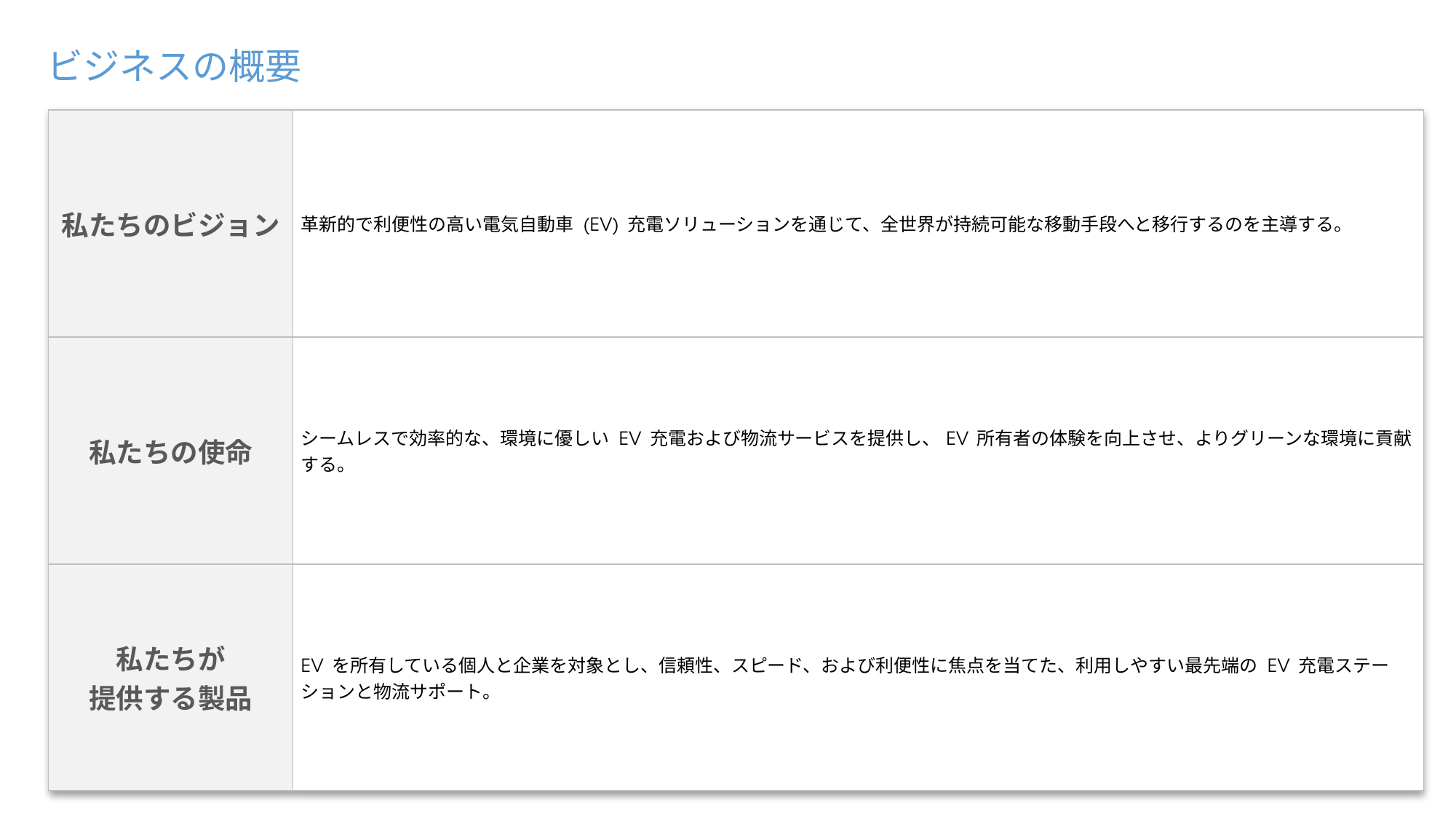

NO
NO
NO
NO
NO
NO
NO
NO
NO
NO
NO
NO
NO
NO
NO
NO
NO
NO
NO
NO
NO
NO
NO
NO
NO
NO
NO
NO
NO
NO
NO
NO
NO
NO
NO
NO
NO
NO
NO
NO
NO
NO
NO
NO
NO
NO
NO
NO
NO
NO
NO
NO
NO
NO
NO
NO
NO
NO
NO
NO
NO
NO
NO
NO
NO
NO
NO
NO
NO
NO
NO
NO
NO
NO
NO
NO
NO
NO
NO
NO
NO
NO
NO
NO
NO
NO
NO
NO
NO
NO
NO
NO
NO
NO
NO
NO
NO
NO
NO
NO
NO
NO
NO
NO
NO
NO
NO
NO
NO
NO
NO
NO
NO
NO
UNKNOWN
NO
YES
UNKNOWN
NO
YES
NO
YES
UNKNOWN
NO
NO
NO
NO
NO
NO
NO
NO
NO
NO
NO
NO
NO
NO
NO
NO
NO
NO
NO
NO
NO
NO
NO
NO
NO
NO
NO
NO
NO
NO
NO
NO
NO
NO
NO
NO
NO
NO
NO
NO
NO
NO
NO
NO
NO
NO
NO
NO
NO
NO
NO
NO
NO
NO
NO
NO
NO
NO
NO
NO
NO
NO
NO
NO
NO
NO
NO
NO
NO
NO
NO
NO
NO
NO
NO
NO
UNKNOWN
NO
YES
UNKNOWN
NO
YES
NO
YES
UNKNOWN
NO
NO
NO
NO
NO
NO
NO
NO
NO
NO
NO
NO
NO
NO
NO
NO
NO
NO
NO
NO
NO
NO
NO
NO
NO
NO
NO
NO
NO
NO
NO
NO
NO
NO
NO
NO
NO
NO
NO
NO
NO
NO
NO
NO
NO
NO
NO
NO
NO
NO
NO
NO
UNKNOWN
NO
YES
UNKNOWN
NO
YES
NO
YES
UNKNOWN
NO
NO
NO
NO
NO
NO
NO
NO
NO
NO
NO
NO
NO
NO
NO
NO
NO
NO
NO
NO
NO
NO
NO
NO
NO
NO
NO
NO
NO
NO
NO
NO
NO
NO
NO
NO
NO
NO
NO
NO
NO
NO
NO
NO
NO
NO
NO
NO
NO
NO
NO
NO
NO
NO
NO
NO
NO
NO
NO
NO
NO
NO
NO
NO
NO
NO
NO
NO
NO
NO
NO
NO
NO
NO
NO
NO
NO
NO
NO
NO
NO
NO
NO
NO
NO
NO
NO
NO
NO
NO
NO
NO
NO
NO
NO
NO
NO
NO
NO
NO
NO
NO
NO
NO
NO
NO
NO
NO
NO
NO
NO
NO
NO
NO
NO
NO
NO
NO
NO
NO
NO
NO
NO
NO
NO
NO
NO
NO
NO
NO
NO
NO
NO
NO
NO
NO
NO
NO
NO
NO
NO
NO
NO
NO
NO
NO
NO
NO
NO
NO
NO
NO
NO
NO
NO
NO
NO
NO
NO
NO
NO
NO
NO
NO
NO
NO
UNKNOWN
UNKNOWN
UNKNOWN
UNKNOWN
NO
YES
UNKNOWN
NO
YES
NO
YES
UNKNOWN
NO
NO
NO
NO
NO
NO
NO
NO
NO
NO
NO
NO
NO
NO
NO
NO
NO
NO
NO
NO
NO
NO
NO
NO
NO
NO
NO
NO
NO
NO
NO
NO
NO
NO
NO
NO
NO
NO
NO
NO
NO
NO
NO
NO
NO
NO
NO
NO
NO
NO
NO
NO
NO
NO
NO
NO
NO
NO
NO
NO
NO
NO
NO
NO
NO
NO
NO
NO
NO
NO
NO
NO
NO
NO
NO
NO
NO
NO
NO
NO
NO
NO
NO
NO
NO
NO
NO
NO
UNKNOWN
NO
YES
UNKNOWN
NO
YES
NO
YES
UNKNOWN
NO
NO
NO
NO
NO
NO
NO
NO
NO
NO
NO
NO
NO
NO
NO
NO
NO
NO
NO
NO
NO
NO
NO
NO
NO
NO
NO
NO
NO
NO
NO
NO
NO
NO
NO
NO
NO
NO
NO
NO
NO
NO
NO
NO
NO
NO
NO
NO
NO
NO
NO
NO
NO
NO
NO
NO
NO
NO
NO
NO
NO
NO
NO
NO
NO
NO
NO
NO
NO
NO
NO
NO
NO
NO
NO
NO
NO
NO
NO
NO
NO
NO
NO
NO
NO
NO
NO
NO
NO
NO
NO
NO
NO
NO
NO
NO
NO
NO
NO
NO
NO
NO
NO
NO
NO
NO
NO
NO
NO
NO
NO
NO
NO
NO
NO
NO
NO
NO
NO
NO
NO
NO
NO
NO
NO
NO
NO
NO
NO
NO
NO
NO
NO
NO
NO
NO
NO
NO
NO
NO
NO
NO
UNKNOWN
UNKNOWN
UNKNOWN
NO
YES
UNKNOWN
NO
YES
NO
YES
UNKNOWN
NO
NO
NO
NO
NO
NO
NO
NO
NO
NO
NO
NO
NO
NO
NO
NO
NO
NO
NO
NO
NO
NO
NO
NO
NO
NO
NO
NO
NO
NO
NO
NO
NO
NO
NO
NO
NO
NO
NO
NO
NO
NO
NO
NO
NO
NO
NO
NO
NO
NO
NO
NO
UNKNOWN
NO
YES
UNKNOWN
NO
YES
NO
YES
UNKNOWN
NO
NO
NO
NO
NO
NO
NO
NO
NO
NO
NO
NO
NO
NO
NO
NO
NO
NO
NO
NO
NO
NO
NO
NO
NO
NO
NO
NO
NO
NO
NO
NO
NO
NO
NO
NO
NO
NO
NO
NO
NO
NO
NO
NO
NO
NO
NO
NO
NO
NO
NO
NO
NO
NO
NO
NO
NO
NO
NO
NO
NO
NO
NO
NO
NO
NO
NO
NO
NO
NO
NO
NO
NO
NO
NO
NO
NO
NO
NO
NO
NO
NO
NO
NO
NO
NO
NO
NO
UNKNOWN
NO
YES
UNKNOWN
NO
YES
NO
YES
UNKNOWN
NO
NO
NO
NO
NO
NO
NO
NO
NO
NO
NO
NO
NO
NO
NO
NO
NO
NO
NO
NO
NO
NO
NO
NO
NO
NO
NO
NO
NO
NO
NO
NO
NO
NO
NO
NO
NO
NO
NO
NO
NO
NO
NO
NO
NO
NO
NO
NO
NO
NO
NO
NO
NO
NO
NO
NO
NO
NO
NO
NO
NO
NO
NO
NO
NO
NO
NO
NO
NO
NO
NO
NO
NO
NO
NO
NO
NO
NO
NO
NO
NO
NO
NO
NO
NO
NO
NO
NO
NO
NO
NO
NO
NO
NO
NO
NO
NO
NO
NO
NO
NO
NO
NO
NO
NO
NO
NO
NO
NO
NO
NO
NO
NO
NO
NO
NO
NO
NO
NO
NO
NO
NO
NO
NO
NO
NO
NO
NO
NO
NO
NO
NO
NO
NO
NO
NO
NO
NO
NO
NO
NO
NO
UNKNOWN
UNKNOWN
UNKNOWN
UNKNOWN
NO
YES
UNKNOWN
NO
YES
NO
YES
UNKNOWN
NO
NO
NO
NO
NO
NO
NO
NO
NO
NO
NO
NO
NO
NO
NO
NO
NO
NO
NO
NO
NO
NO
NO
NO
NO
NO
NO
NO
NO
NO
NO
NO
NO
NO
NO
NO
NO
NO
NO
NO
NO
NO
NO
NO
NO
NO
NO
NO
NO
NO
NO
NO
UNKNOWN
NO
YES
UNKNOWN
NO
YES
NO
YES
UNKNOWN
NO
NO
NO
NO
NO
NO
NO
NO
NO
NO
NO
NO
NO
NO
NO
NO
NO
NO
NO
NO
NO
NO
NO
NO
NO
NO
NO
NO
NO
NO
NO
NO
NO
NO
NO
NO
NO
NO
NO
NO
NO
NO
NO
NO
NO
NO
NO
NO
NO
NO
NO
NO
UNKNOWN
NO
YES
UNKNOWN
NO
YES
NO
YES
UNKNOWN
NO
NO
NO
NO
NO
NO
NO
NO
NO
NO
NO
NO
NO
NO
NO
NO
NO
NO
NO
NO
NO
NO
NO
NO
NO
NO
NO
NO
NO
NO
NO
NO
NO
NO
NO
NO
NO
NO
NO
NO
NO
NO
NO
NO
NO
NO
NO
NO
NO
NO
NO
NO
NO
NO
NO
NO
NO
NO
NO
NO
NO
NO
NO
NO
NO
NO
NO
NO
NO
NO
NO
NO
NO
NO
NO
NO
NO
NO
NO
NO
NO
NO
NO
NO
NO
NO
NO
NO
UNKNOWN
NO
YES
UNKNOWN
NO
YES
NO
YES
UNKNOWN
NO
NO
NO
NO
NO
NO
NO
NO
NO
NO
NO
NO
NO
NO
NO
NO
NO
NO
NO
NO
NO
NO
NO
NO
NO
NO
NO
NO
NO
NO
NO
NO
NO
NO
NO
NO
NO
NO
NO
NO
NO
NO
NO
NO
NO
NO
NO
NO
NO
NO
NO
NO
NO
NO
NO
NO
NO
NO
NO
NO
NO
NO
NO
NO
NO
NO
NO
NO
NO
NO
NO
NO
NO
NO
NO
NO
NO
NO
NO
NO
NO
NO
NO
NO
NO
NO
NO
NO
NO
NO
NO
NO
NO
NO
NO
NO
NO
NO
NO
NO
NO
NO
NO
NO
NO
NO
NO
NO
NO
NO
NO
NO
NO
NO
NO
NO
NO
NO
NO
NO
NO
NO
NO
NO
NO
NO
NO
NO
NO
NO
NO
NO
NO
NO
NO
NO
NO
NO
NO
NO
NO
NO
UNKNOWN
UNKNOWN
UNKNOWN
UNKNOWN
UNKNOWN
NO
YES
UNKNOWN
NO
YES
NO
YES
UNKNOWN
NO
NO
NO
NO
NO
NO
NO
NO
NO
NO
NO
NO
NO
NO
NO
NO
NO
NO
NO
NO
NO
NO
NO
NO
NO
NO
NO
NO
NO
NO
NO
NO
NO
NO
NO
NO
NO
NO
NO
NO
NO
NO
NO
NO
NO
NO
NO
NO
NO
NO
NO
NO
UNKNOWN
NO
YES
UNKNOWN
NO
YES
NO
YES
UNKNOWN
NO
NO
NO
NO
NO
NO
NO
NO
NO
NO
NO
NO
NO
NO
NO
NO
NO
NO
NO
NO
NO
NO
NO
NO
NO
NO
NO
NO
NO
NO
NO
NO
NO
NO
NO
NO
NO
NO
NO
NO
NO
NO
NO
NO
NO
NO
NO
NO
NO
NO
NO
NO
UNKNOWN
UNKNOWN
NO
NO
NO
NO
NO
NO
NO
NO
NO
NO
NO
NO
NO
NO
NO
NO
NO
NO
ビジネスの概要
| 私たちのビジョン | 革新的で利便性の高い電気自動車 (EV) 充電ソリューションを通じて、全世界が持続可能な移動手段へと移行するのを主導する。 |
| --- | --- |
| 私たちの使命 | シームレスで効率的な、環境に優しい EV 充電および物流サービスを提供し、EV 所有者の体験を向上させ、よりグリーンな環境に貢献する。 |
| 私たちが 提供する製品 | EV を所有している個人と企業を対象とし、信頼性、スピード、および利便性に焦点を当てた、利用しやすい最先端の EV 充電ステーションと物流サポート。 |